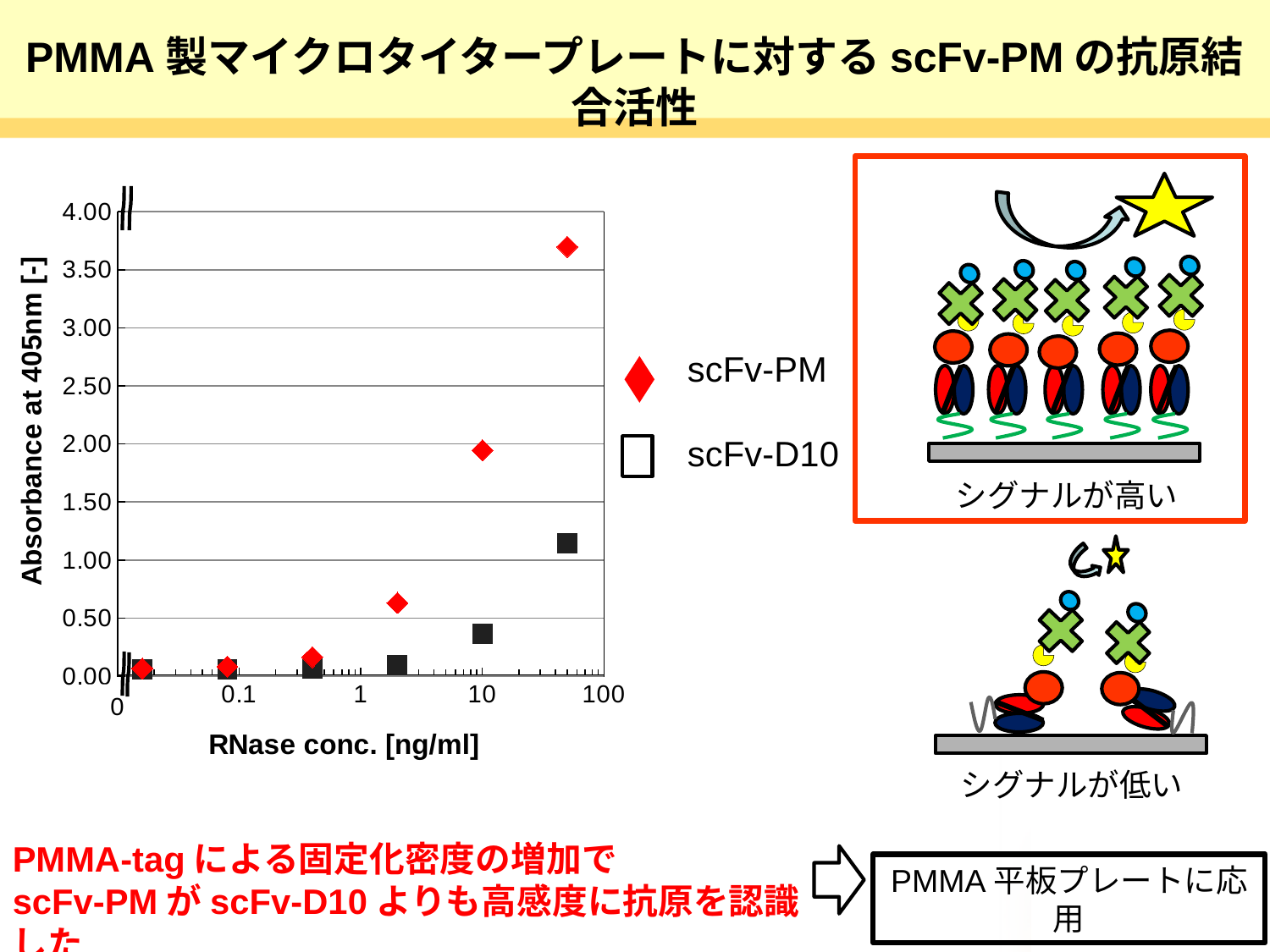

# PMMA製マイクロタイタープレートに対するscFv-PMの抗原結合活性

### Chart

| Category |  |  |
|---|---|---|

scFv-PM

scFv-D10

シグナルが高い

0

シグナルが低い
PMMA-tagによる固定化密度の増加で
scFv-PMがscFv-D10よりも高感度に抗原を認識した

PMMA平板プレートに応用